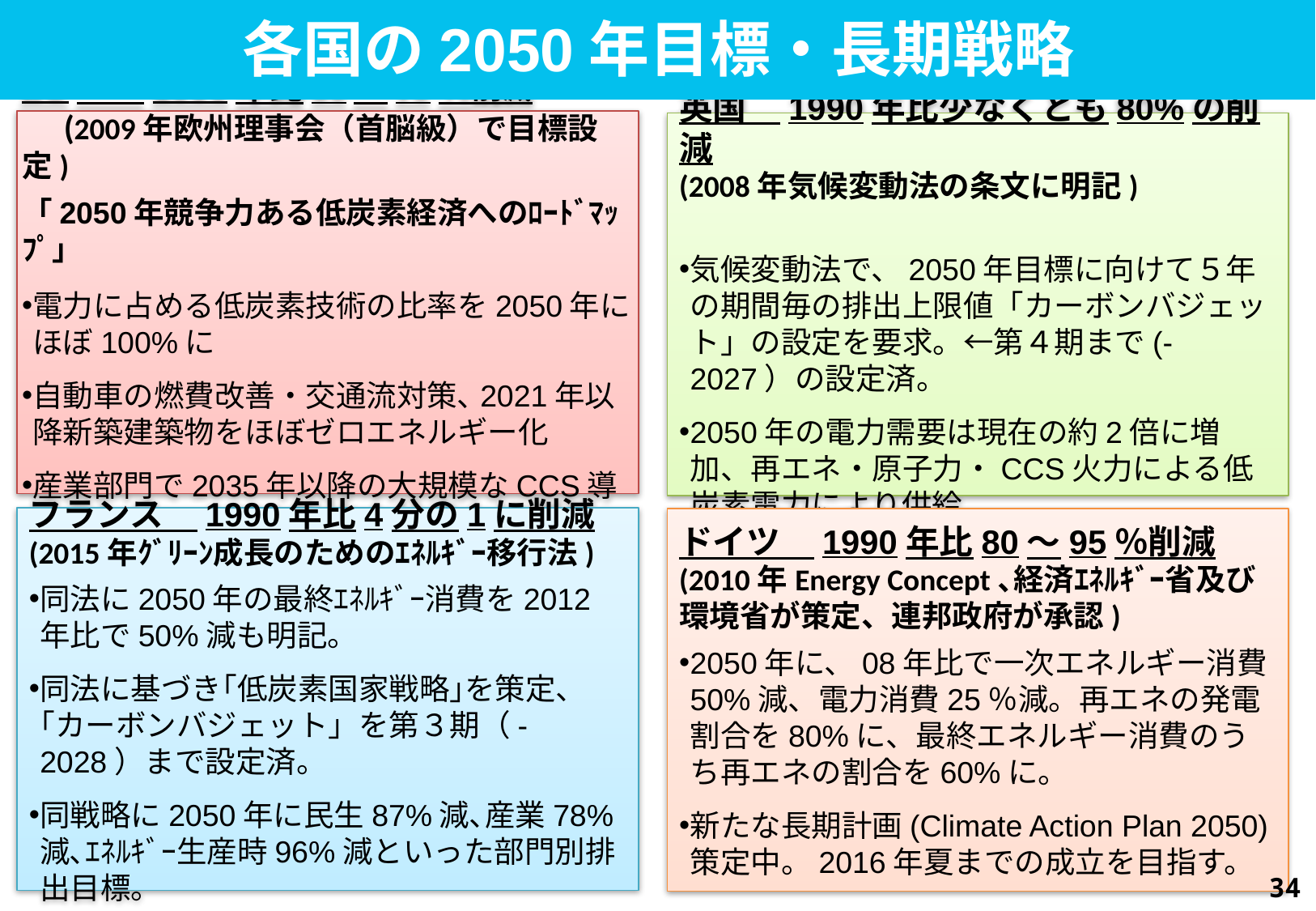

各国の2050年目標・長期戦略
EU　　1990年比80～95％削減
　(2009年欧州理事会（首脳級）で目標設定)
「2050年競争力ある低炭素経済へのﾛｰﾄﾞﾏｯﾌﾟ」
電力に占める低炭素技術の比率を2050年にほぼ100%に
自動車の燃費改善・交通流対策､2021年以降新築建築物をほぼゼロエネルギー化
産業部門で2035年以降の大規模なCCS導入
英国　1990年比少なくとも80%の削減
(2008年気候変動法の条文に明記)

気候変動法で、2050年目標に向けて５年の期間毎の排出上限値「カーボンバジェット」の設定を要求。←第４期まで(-2027）の設定済。
2050年の電力需要は現在の約2倍に増加、再エネ・原子力・CCS火力による低炭素電力により供給
フランス　1990年比4分の1に削減
(2015年ｸﾞﾘｰﾝ成長のためのｴﾈﾙｷﾞｰ移行法)
同法に2050年の最終ｴﾈﾙｷﾞｰ消費を2012年比で50%減も明記。
同法に基づき｢低炭素国家戦略｣を策定、｢カーボンバジェット」を第３期（-2028）まで設定済。
同戦略に2050年に民生87%減､産業78%減､ｴﾈﾙｷﾞｰ生産時96%減といった部門別排出目標。
ドイツ　1990年比80～95％削減
(2010年Energy Concept､経済ｴﾈﾙｷﾞｰ省及び環境省が策定、連邦政府が承認)
2050年に、08年比で一次エネルギー消費50%減、電力消費25％減。再エネの発電割合を80%に、最終エネルギー消費のうち再エネの割合を60%に。
新たな長期計画(Climate Action Plan 2050)策定中。2016年夏までの成立を目指す。
34